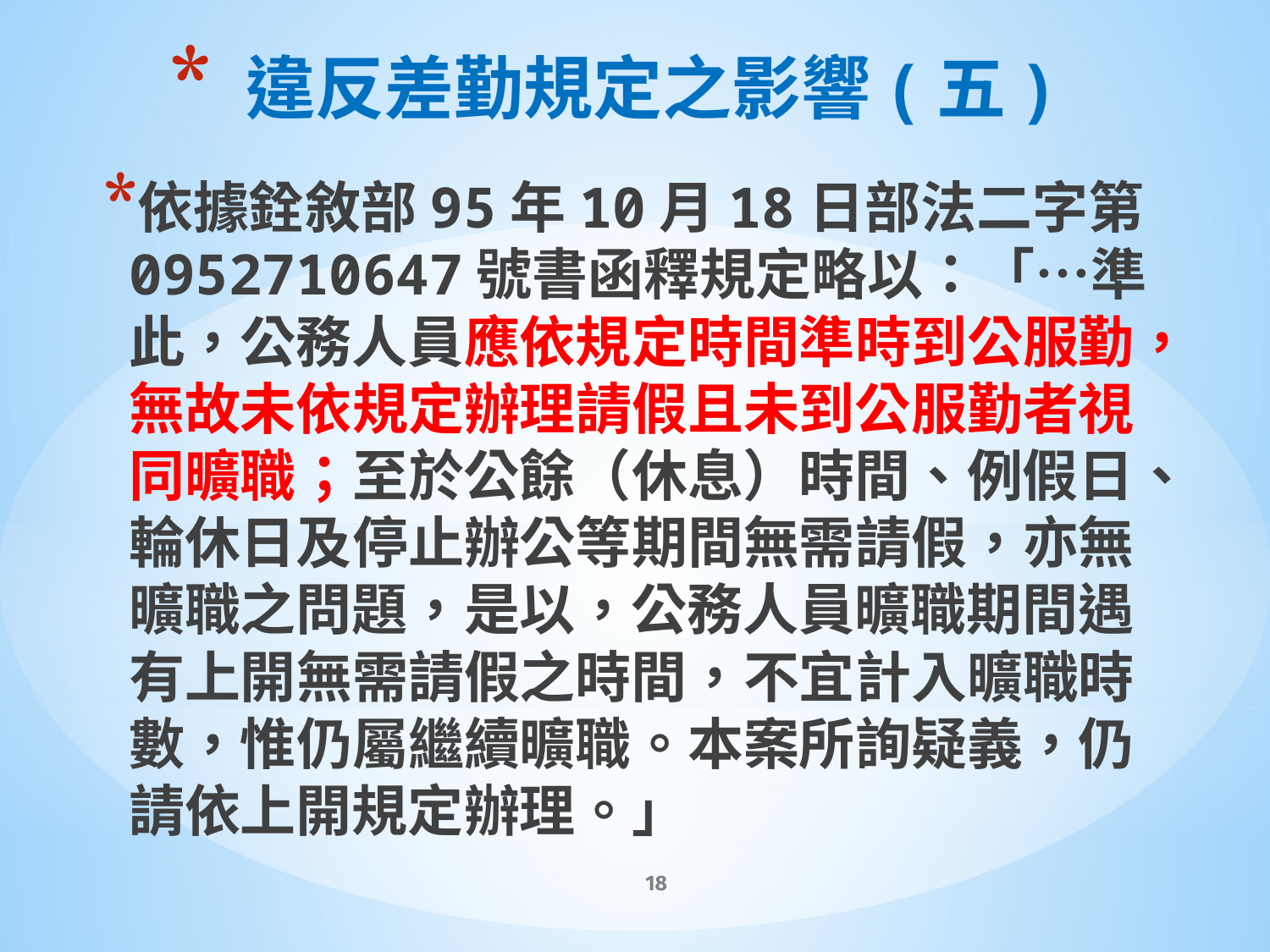

# 違反差勤規定之影響(五)
依據銓敘部95年10月18日部法二字第0952710647號書函釋規定略以：「…準此，公務人員應依規定時間準時到公服勤，無故未依規定辦理請假且未到公服勤者視同曠職；至於公餘（休息）時間、例假日、輪休日及停止辦公等期間無需請假，亦無曠職之問題，是以，公務人員曠職期間遇有上開無需請假之時間，不宜計入曠職時數，惟仍屬繼續曠職。本案所詢疑義，仍請依上開規定辦理。」
18